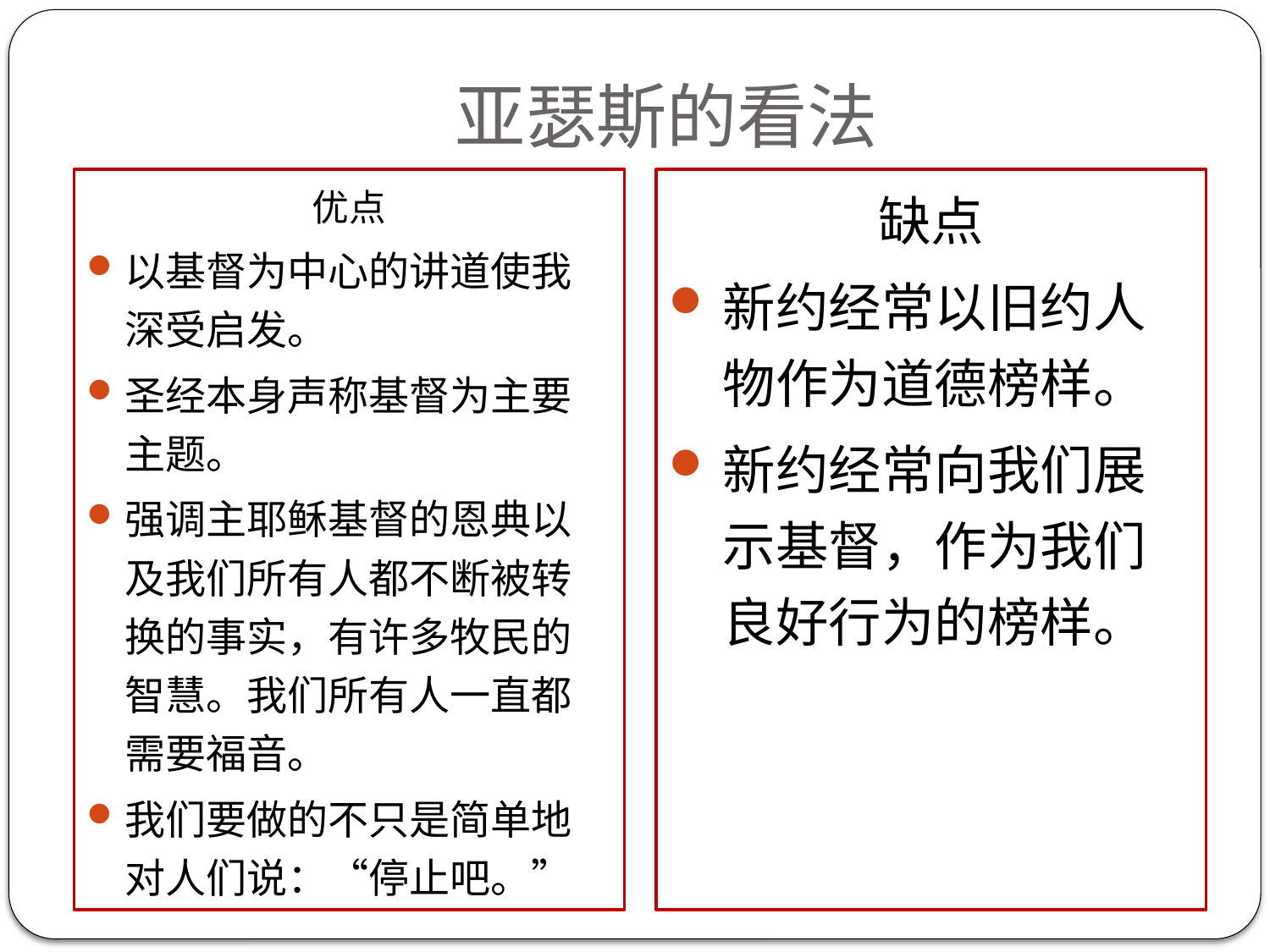

# 亚瑟斯的看法
优点
以基督为中心的讲道使我深受启发。
圣经本身声称基督为主要主题。
强调主耶稣基督的恩典以及我们所有人都不断被转换的事实，有许多牧民的智慧。我们所有人一直都需要福音。
我们要做的不只是简单地对人们说：“停止吧。”
缺点
新约经常以旧约人物作为道德榜样。
新约经常向我们展示基督，作为我们良好行为的榜样。